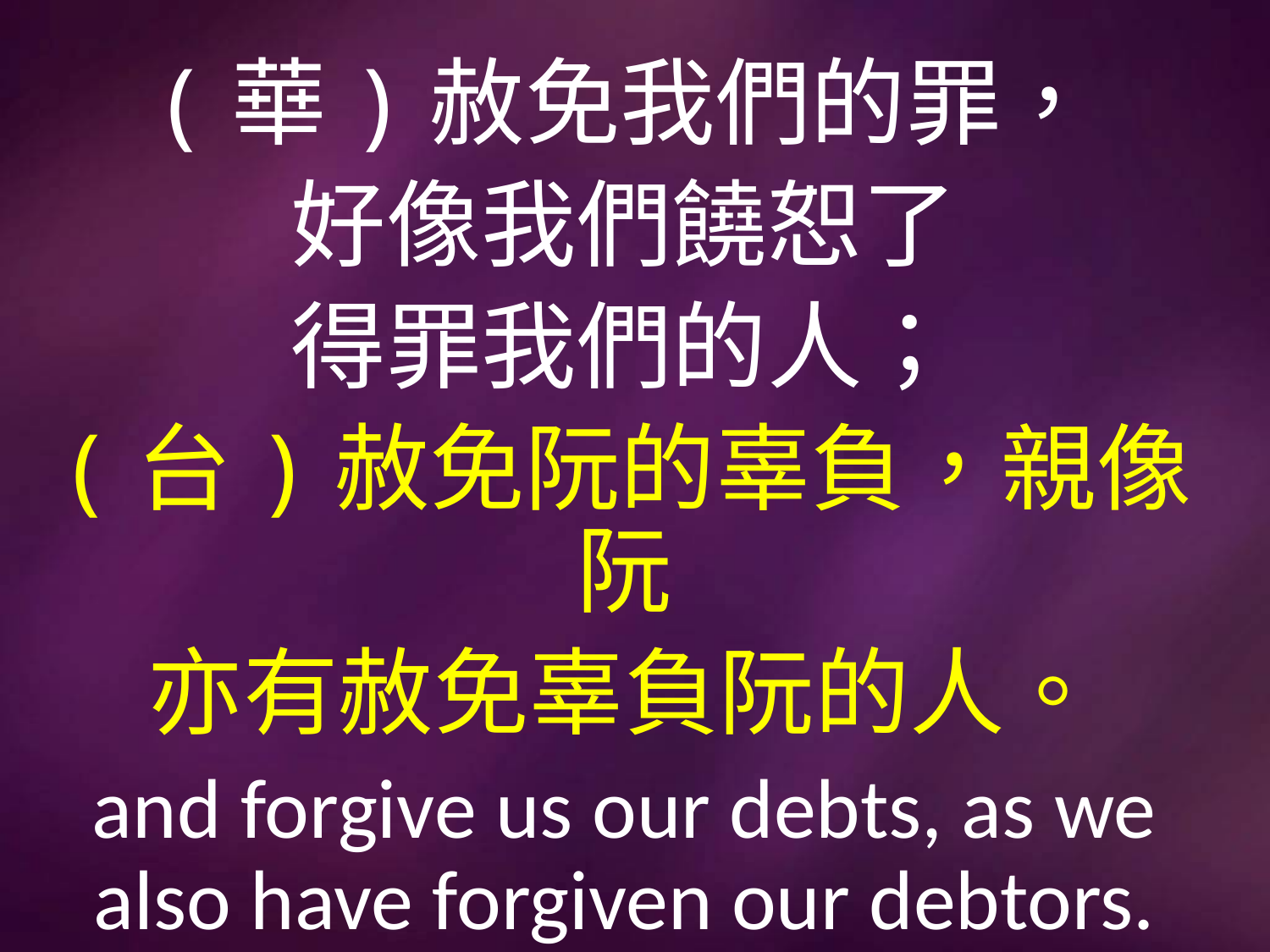

(華)赦免我們的罪，
好像我們饒恕了
得罪我們的人；
(台)赦免阮的辜負，親像阮
亦有赦免辜負阮的人。
and forgive us our debts, as we also have forgiven our debtors.